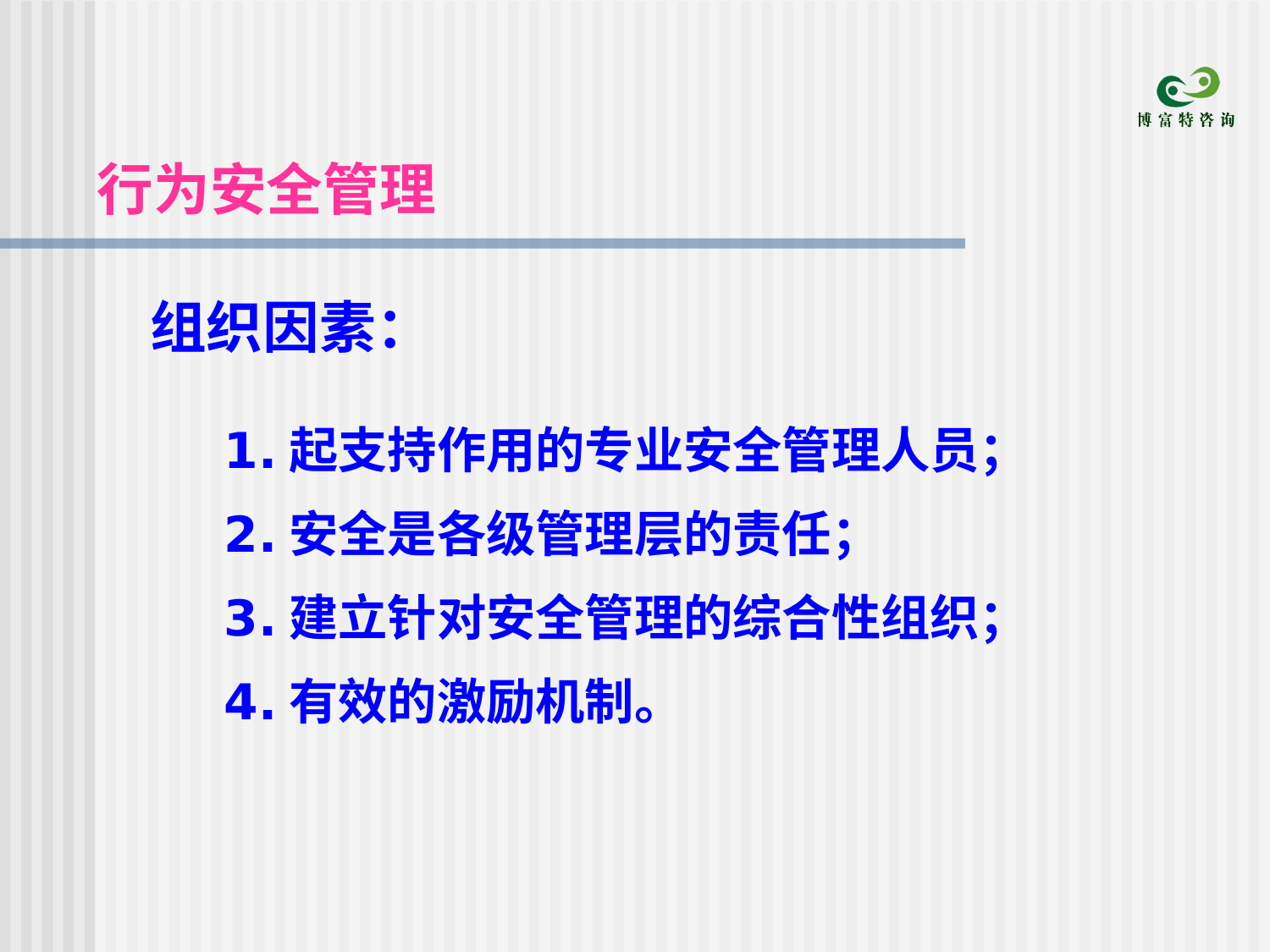

行为安全管理
组织因素：
1.起支持作用的专业安全管理人员；
2.安全是各级管理层的责任；
3.建立针对安全管理的综合性组织；
4.有效的激励机制。